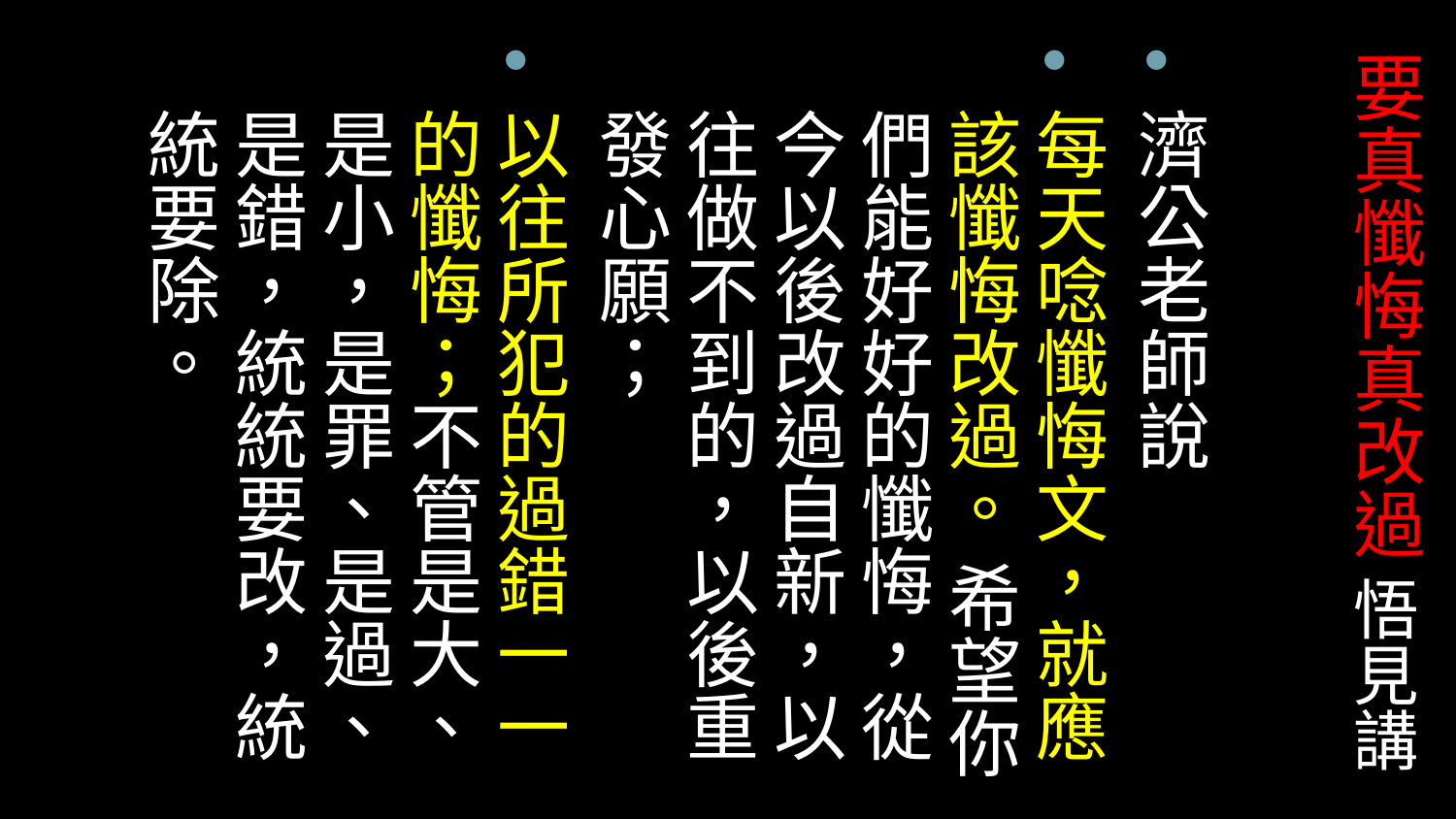

# 要真懺悔真改過 悟見講
濟公老師說
每天唸懺悔文，就應該懺悔改過。 希望你們能好好的懺悔，從今以後改過自新，以往做不到的，以後重發心願；
以往所犯的過錯一一的懺悔；不管是大、是小，是罪、是過、是錯，統統要改，統統要除。